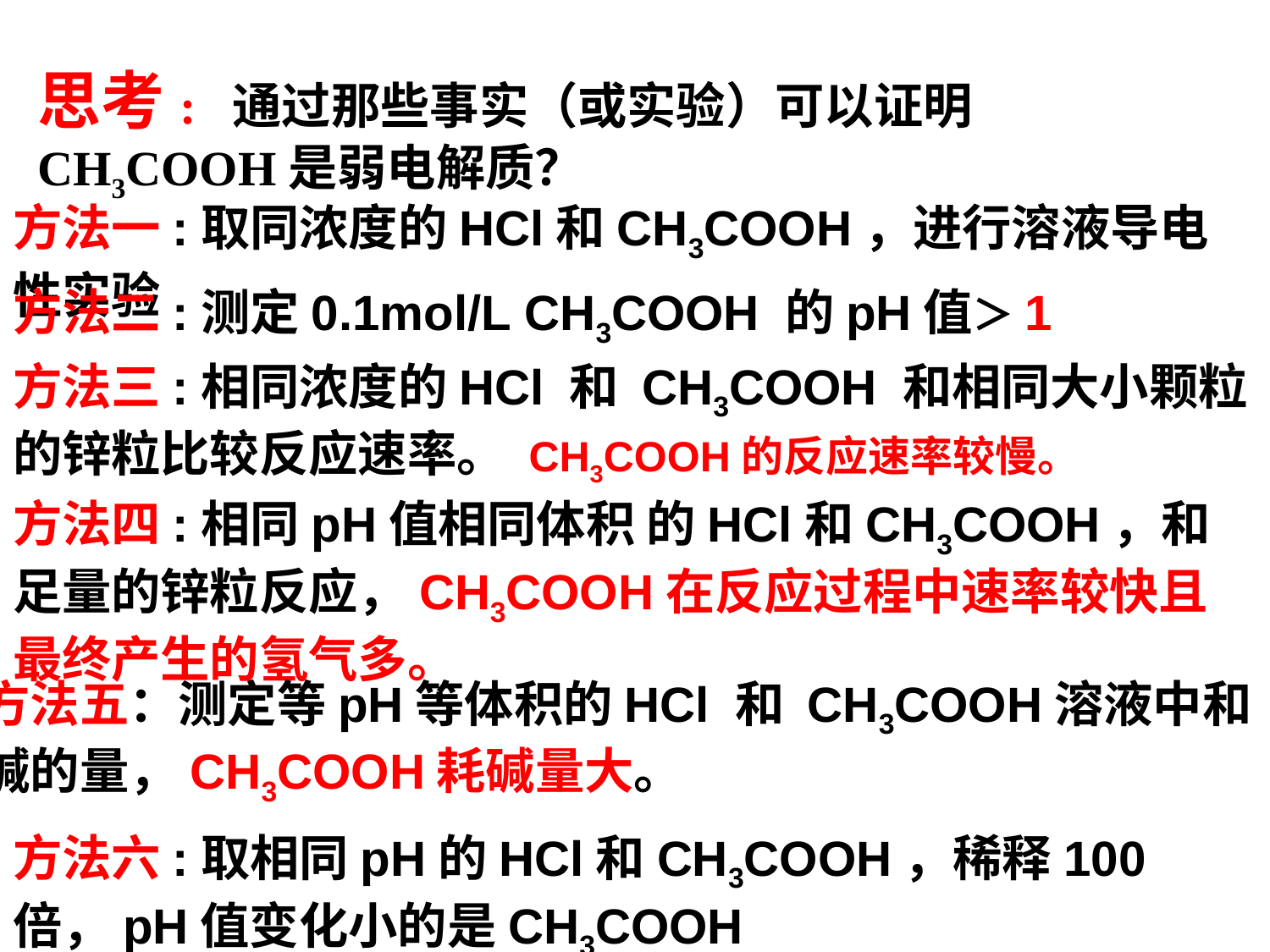

思考:  通过那些事实（或实验）可以证明CH3COOH是弱电解质？
方法一:取同浓度的HCl和CH3COOH，进行溶液导电性实验
方法二:测定0.1mol/L CH3COOH 的pH值＞1
方法三:相同浓度的HCl 和 CH3COOH 和相同大小颗粒的锌粒比较反应速率。 CH3COOH的反应速率较慢。
方法四:相同pH值相同体积 的HCl和CH3COOH，和足量的锌粒反应，CH3COOH在反应过程中速率较快且最终产生的氢气多。
方法五：测定等pH等体积的HCl 和 CH3COOH溶液中和
碱的量，CH3COOH耗碱量大。
方法六:取相同pH的HCl和CH3COOH，稀释100倍，pH值变化小的是CH3COOH